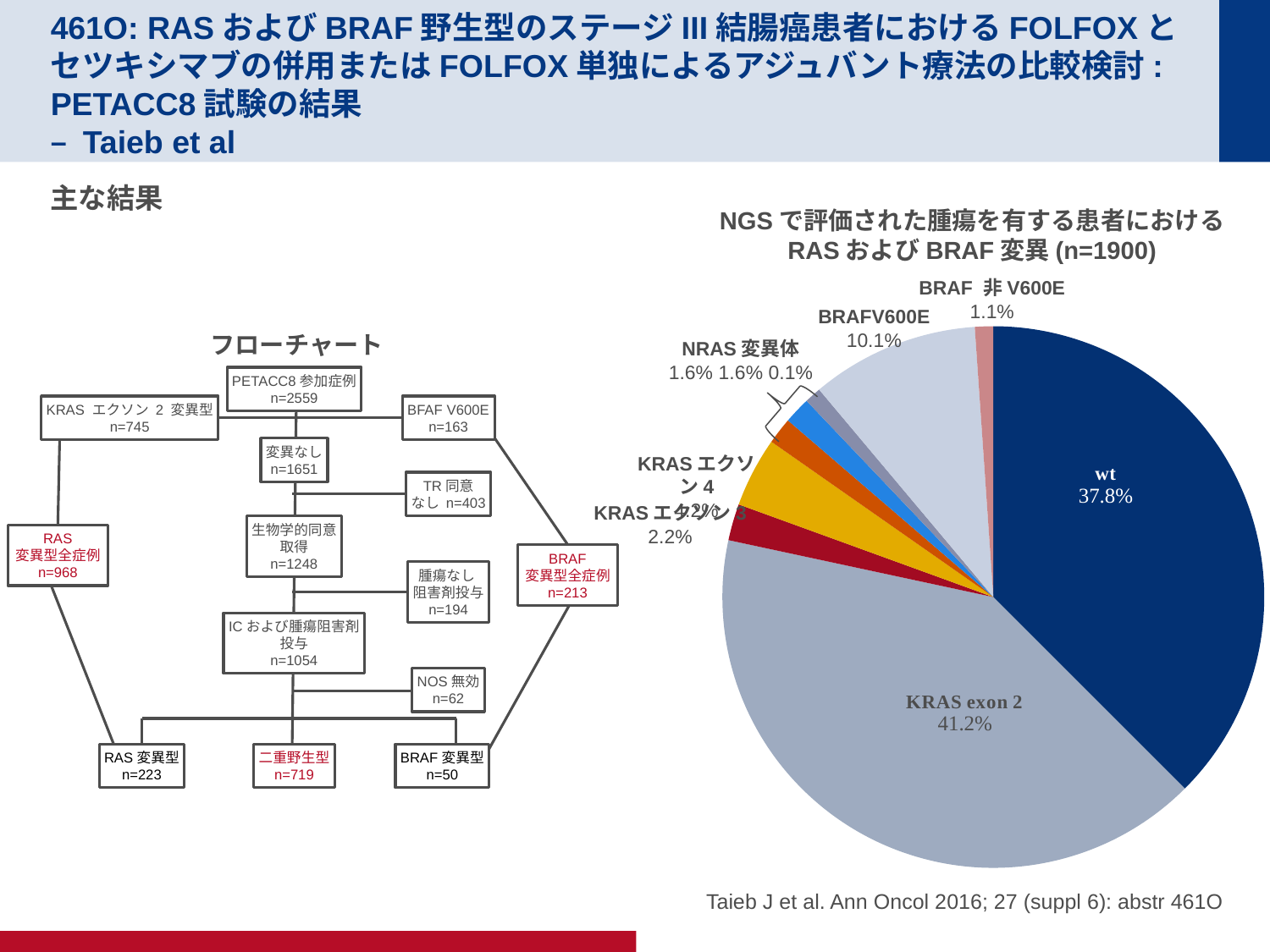

# 461O: RASおよびBRAF野生型のステージIII結腸癌患者におけるFOLFOXとセツキシマブの併用またはFOLFOX単独によるアジュバント療法の比較検討: PETACC8試験の結果 – Taieb et al
主な結果

NGSで評価された腫瘍を有する患者における
RASおよびBRAF変異(n=1900)
BRAF 非V600E
1.1%
BRAFV600E
10.1%

### Chart

| Category | Sales |
|---|---|
| WT | 37.800000000000004 |
| KRAS exon 2 | 41.2 |
| KRAS exon 3 | 2.2 |
| KRAS exon 4 | 4.2 |
| NRAS mutant | 1.6 |
| NRAS mutant | 1.6 |
| NRAS mutant | 1.0 |
| BRAFV600E | 10.1 |
| BRAF nonV600E | 1.1 |
フローチャート
NRAS変異体
1.6% 1.6% 0.1%
PETACC8参加症例
n=2559
KRAS エクソン 2 変異型
n=745
BFAF V600E
n=163
変異なし
n=1651
TR同意
なし n=403
生物学的同意
取得
n=1248
RAS
変異型全症例
n=968
BRAF
変異型全症例
n=213
腫瘍なし
阻害剤投与
n=194
ICおよび腫瘍阻害剤
投与
n=1054
NOS無効
n=62
RAS変異型
n=223
二重野生型
n=719
BRAF変異型
n=50

KRASエクソン4
4.2%
KRASエクソン3
2.2%
Taieb J et al. Ann Oncol 2016; 27 (suppl 6): abstr 461O